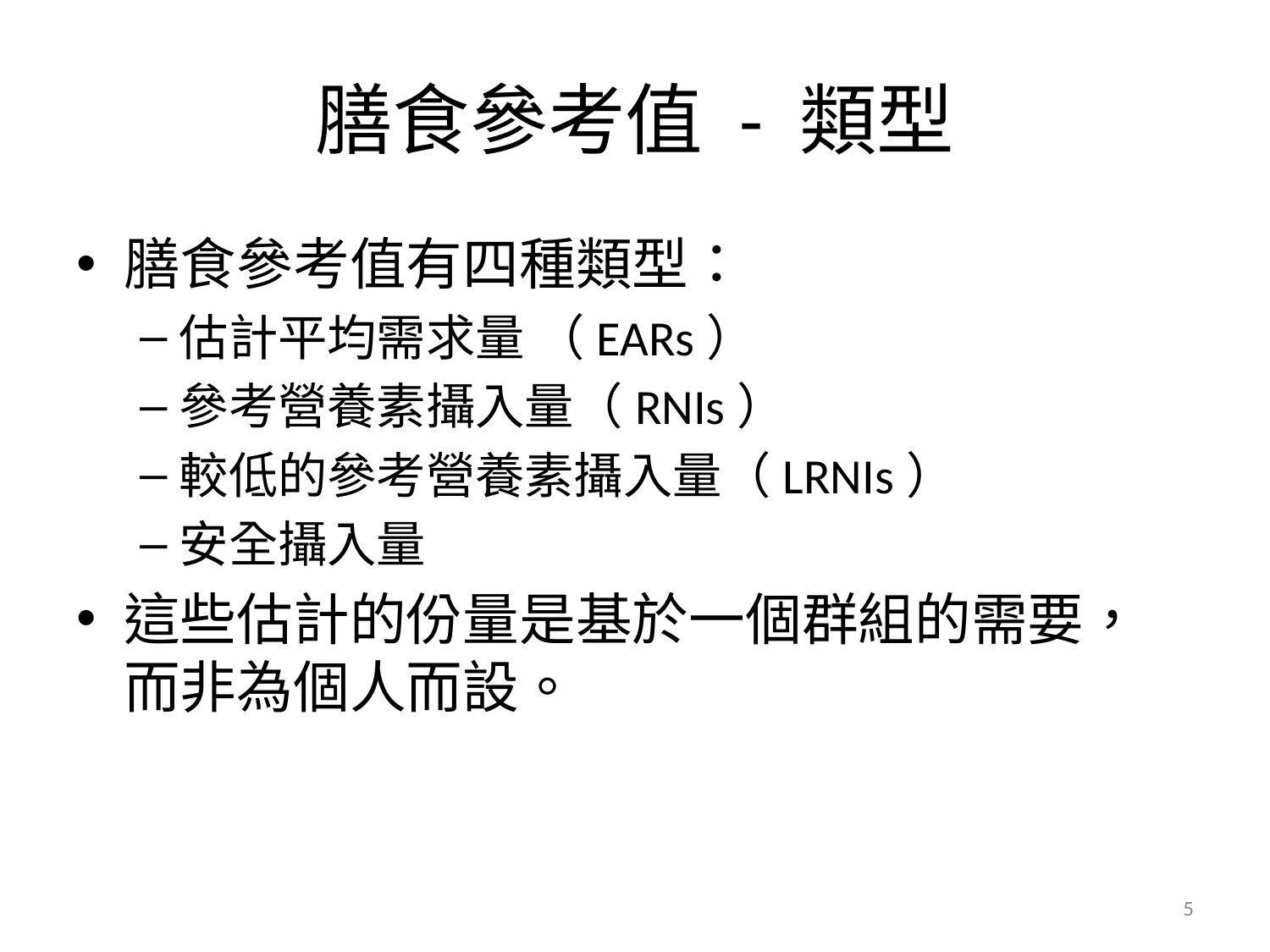

# 膳食參考值 - 類型
膳食參考值有四種類型：
估計平均需求量 （EARs）
參考營養素攝入量（RNIs）
較低的參考營養素攝入量（LRNIs）
安全攝入量
這些估計的份量是基於一個群組的需要，而非為個人而設。
5